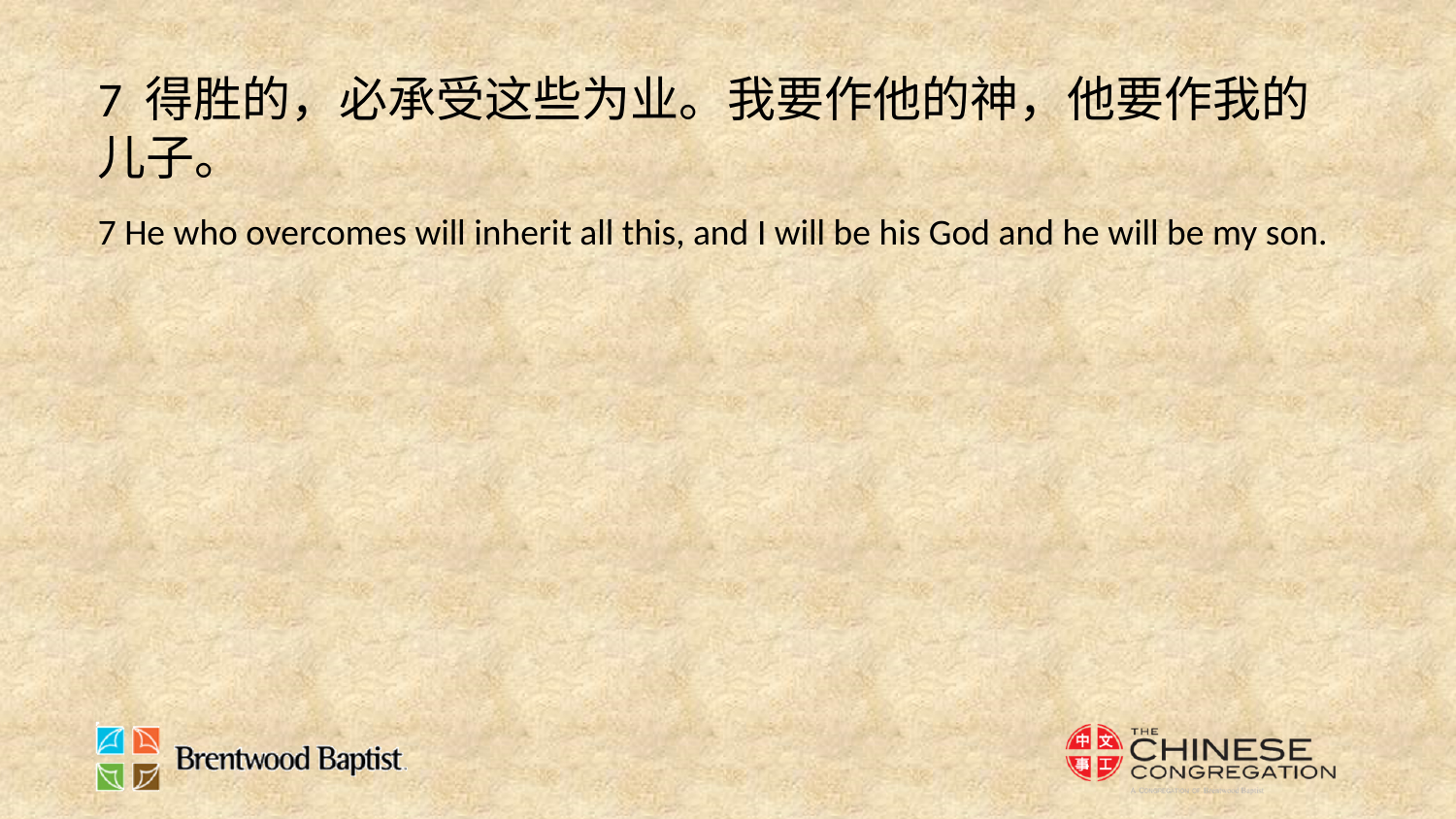

7 得胜的，必承受这些为业。我要作他的神，他要作我的儿子。

7 He who overcomes will inherit all this, and I will be his God and he will be my son.